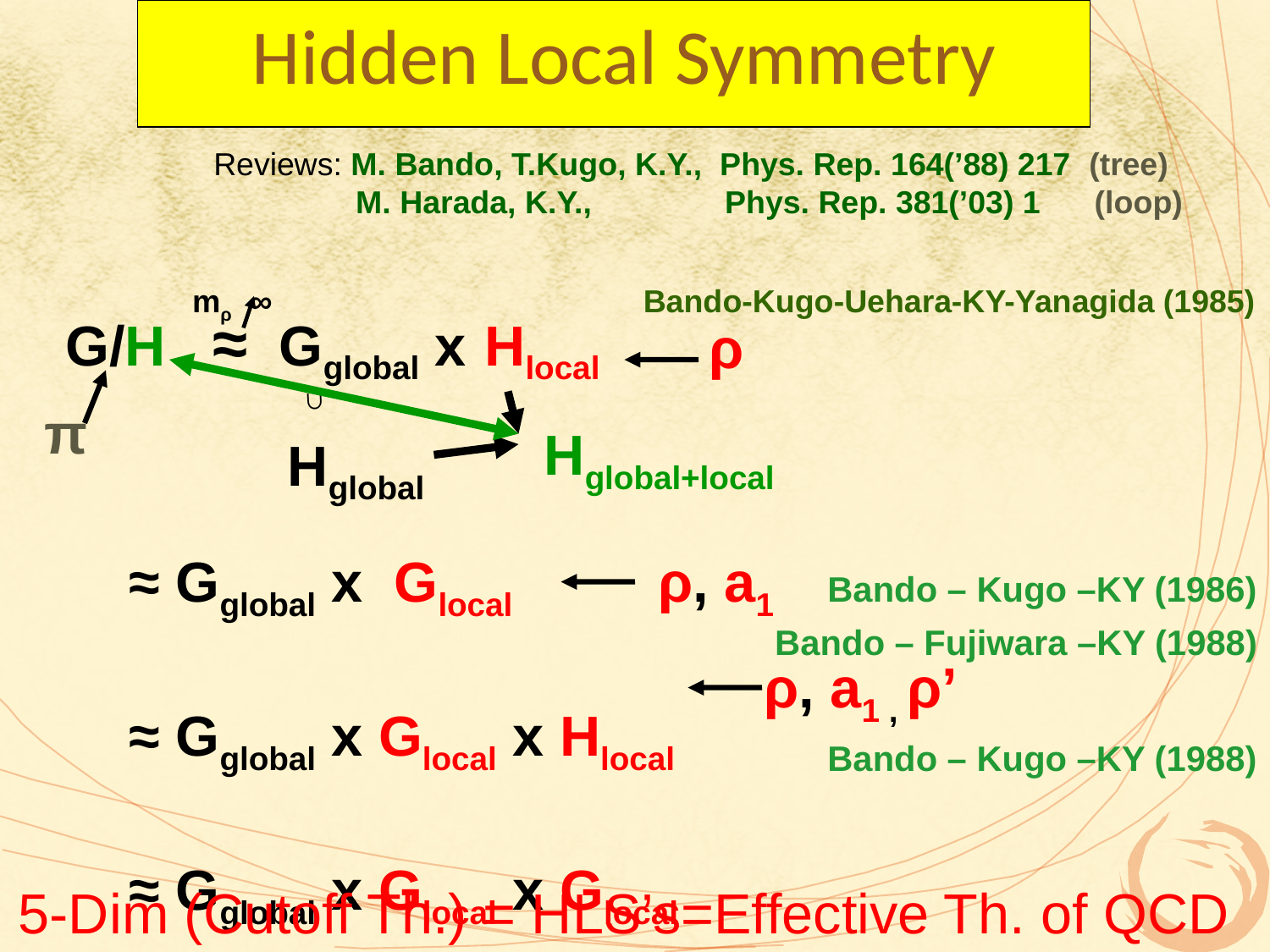

# Hidden Local Symmetry

Reviews: M. Bando, T.Kugo, K.Y.,  Phys. Rep. 164(’88) 217  (tree)
                M. Harada, K.Y.,               Phys. Rep. 381(’03) 1      (loop)
mρ  ∞
Bando-Kugo-Uehara-KY-Yanagida (1985)
G/H   ≈  Gglobal x  Hlocal

ρ

∩
π

Hglobal+local
Hglobal

≈ Gglobal x  Glocal

≈ Gglobal x Glocal x Hlocal

≈ Gglobal x Glocal x Glocal x・・・
ρ, a1
Bando – Kugo –KY (1986)

Bando – Fujiwara –KY (1988)
ρ, a1 , ρ’

Bando – Kugo –KY (1988)
5-Dim (Cutoff Th.) = HLS’s=Effective Th. of QCD